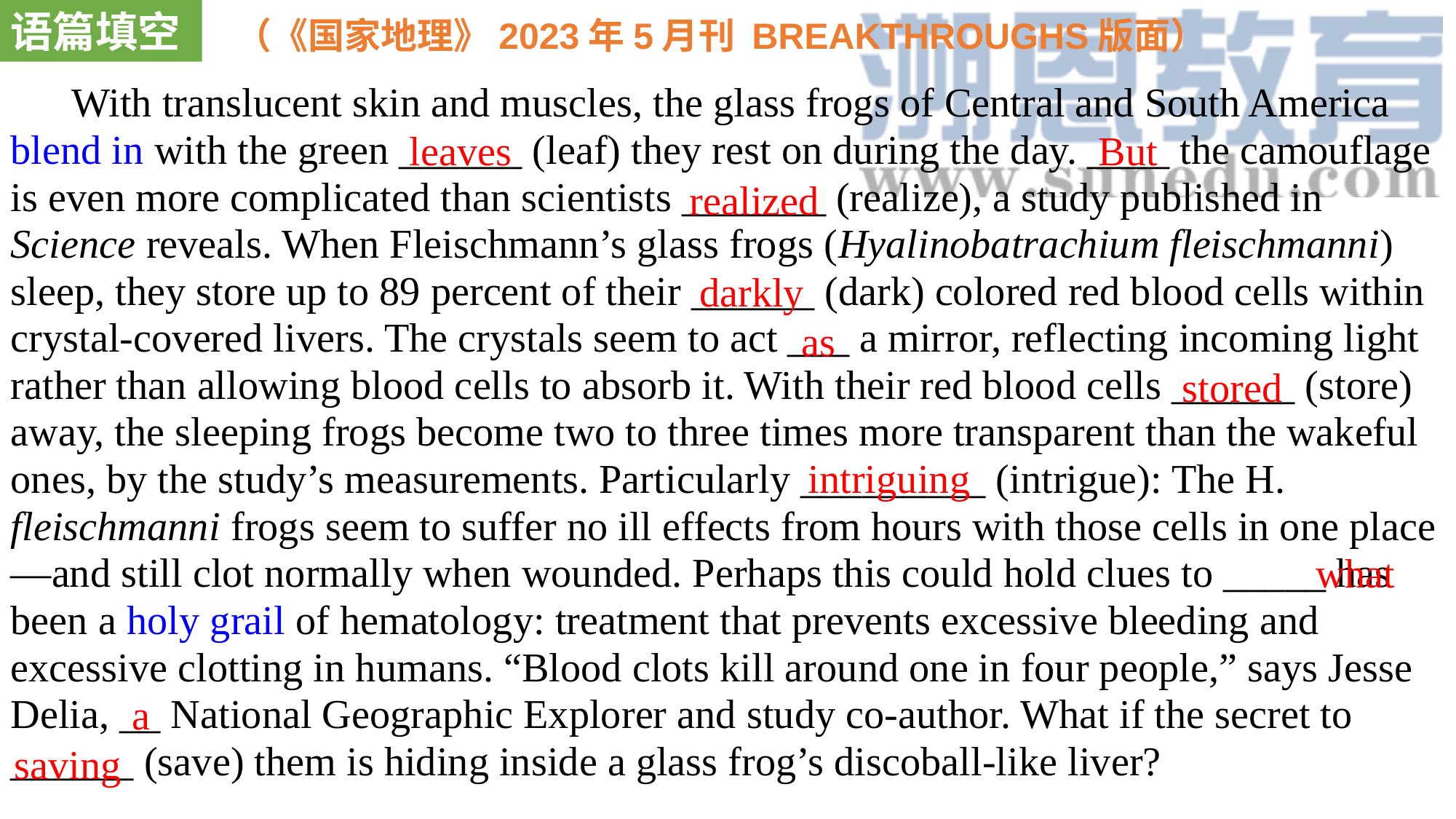

语篇填空
（《国家地理》2023年5月刊 BREAKTHROUGHS版面）
      With translucent skin and muscles, the glass frogs of Central and South America blend in with the green ______ (leaf) they rest on during the day. ____ the camouflage is even more complicated than scientists _______ (realize), a study published in Science reveals. When Fleischmann’s glass frogs (Hyalinobatrachium fleischmanni) sleep, they store up to 89 percent of their ______ (dark) colored red blood cells within crystal-covered livers. The crystals seem to act ___ a mirror, reflecting incoming light rather than allowing blood cells to absorb it. With their red blood cells ______ (store) away, the sleeping frogs become two to three times more transparent than the wakeful ones, by the study’s measurements. Particularly _________ (intrigue): The H. fleischmanni frogs seem to suffer no ill effects from hours with those cells in one place—and still clot normally when wounded. Perhaps this could hold clues to _____ has been a holy grail of hematology: treatment that prevents excessive bleeding and excessive clotting in humans. “Blood clots kill around one in four people,” says Jesse Delia, __ National Geographic Explorer and study co-author. What if the secret to ______ (save) them is hiding inside a glass frog’s discoball-like liver?
leaves
But
 realized
darkly
 as
stored
intriguing
what
a
saving